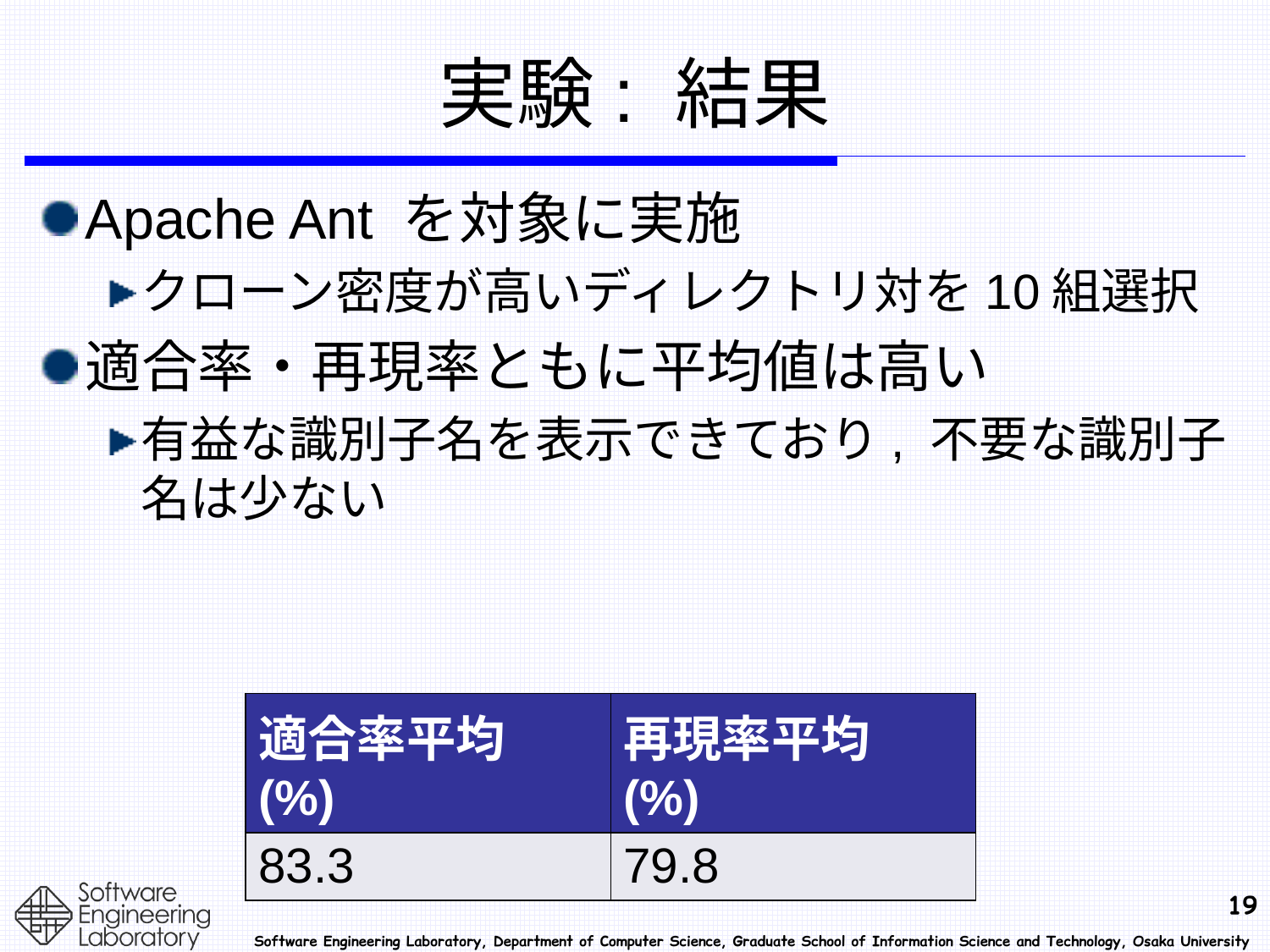

# 実験: 結果
Apache Ant を対象に実施
クローン密度が高いディレクトリ対を10組選択
適合率・再現率ともに平均値は高い
有益な識別子名を表示できており, 不要な識別子名は少ない
| 適合率平均 (%) | 再現率平均 (%) |
| --- | --- |
| 83.3 | 79.8 |